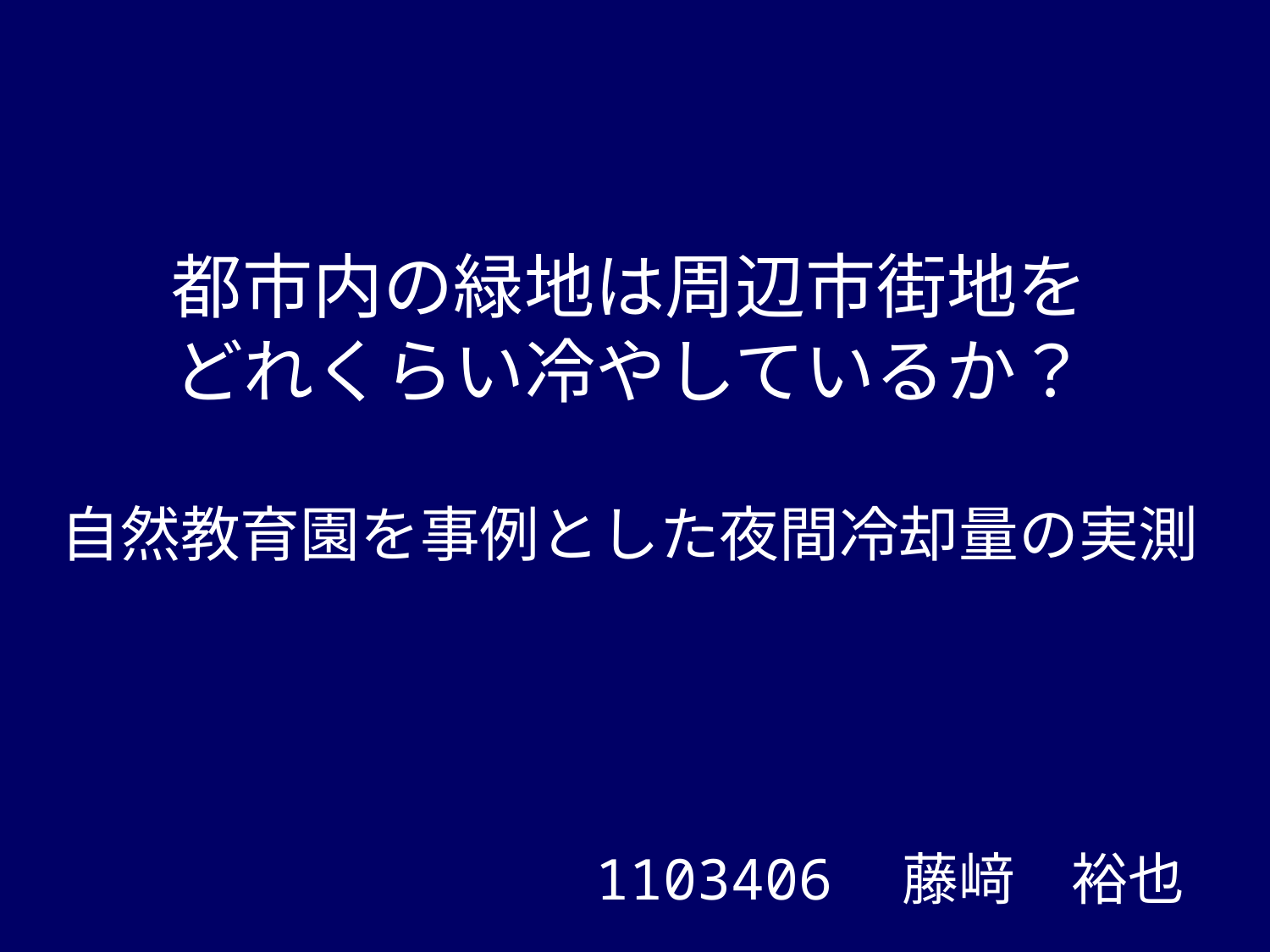

都市内の緑地は周辺市街地を
どれくらい冷やしているか？

自然教育園を事例とした夜間冷却量の実測

1103406　藤﨑　裕也